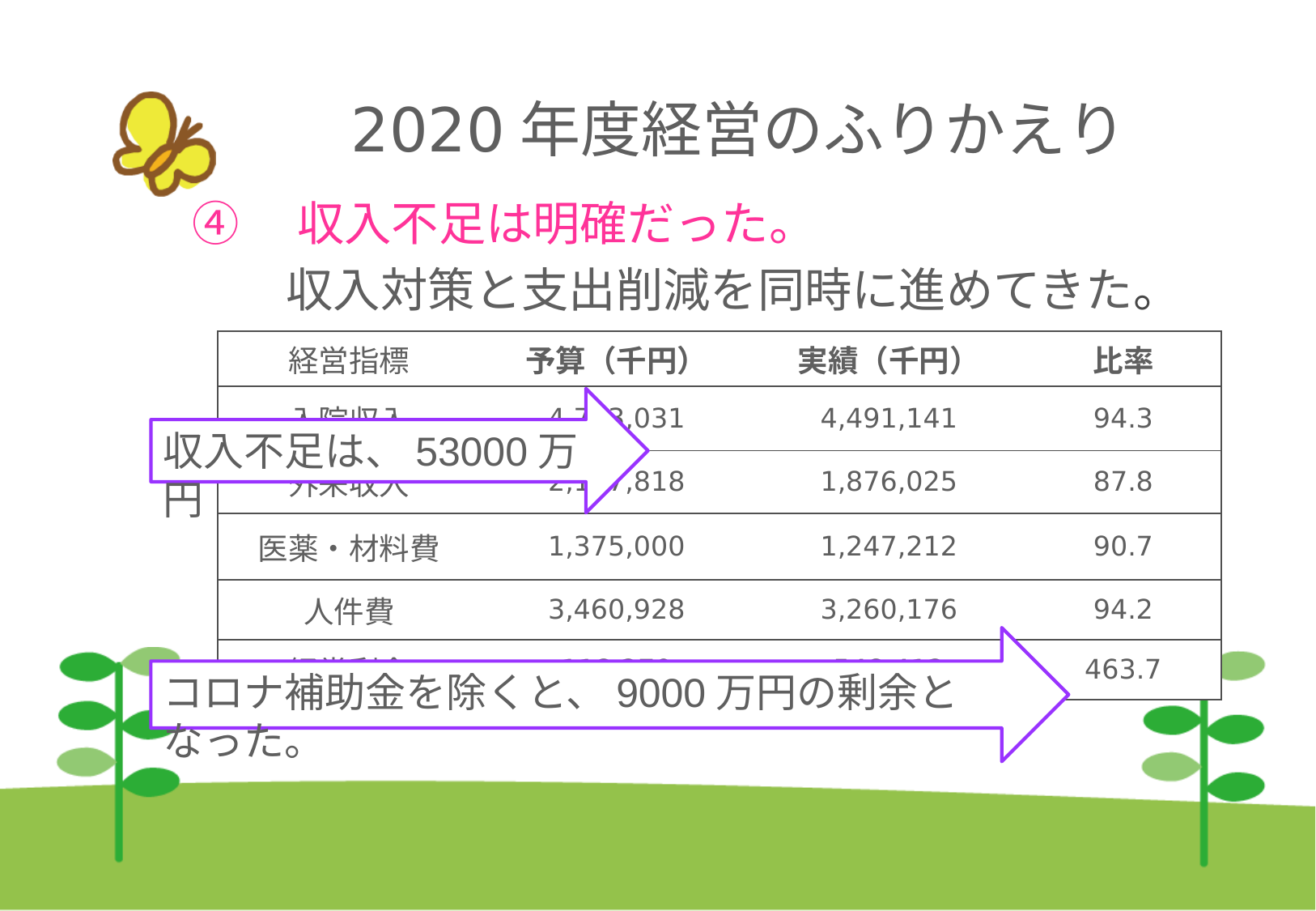

# 2020年度経営のふりかえり
④　収入不足は明確だった。
　　収入対策と支出削減を同時に進めてきた。

| 経営指標 | 予算（千円） | 実績（千円） | 比率 |
| --- | --- | --- | --- |
| 入院収入 | 4,763,031 | 4,491,141 | 94.3 |
| 外来収入 | 2,137,818 | 1,876,025 | 87.8 |
| 医薬・材料費 | 1,375,000 | 1,247,212 | 90.7 |
| 人件費 | 3,460,928 | 3,260,176 | 94.2 |
| 経常剰余 | 118,270 | 548,412 | 463.7 |
収入不足は、53000万円

コロナ補助金を除くと、9000万円の剰余となった。